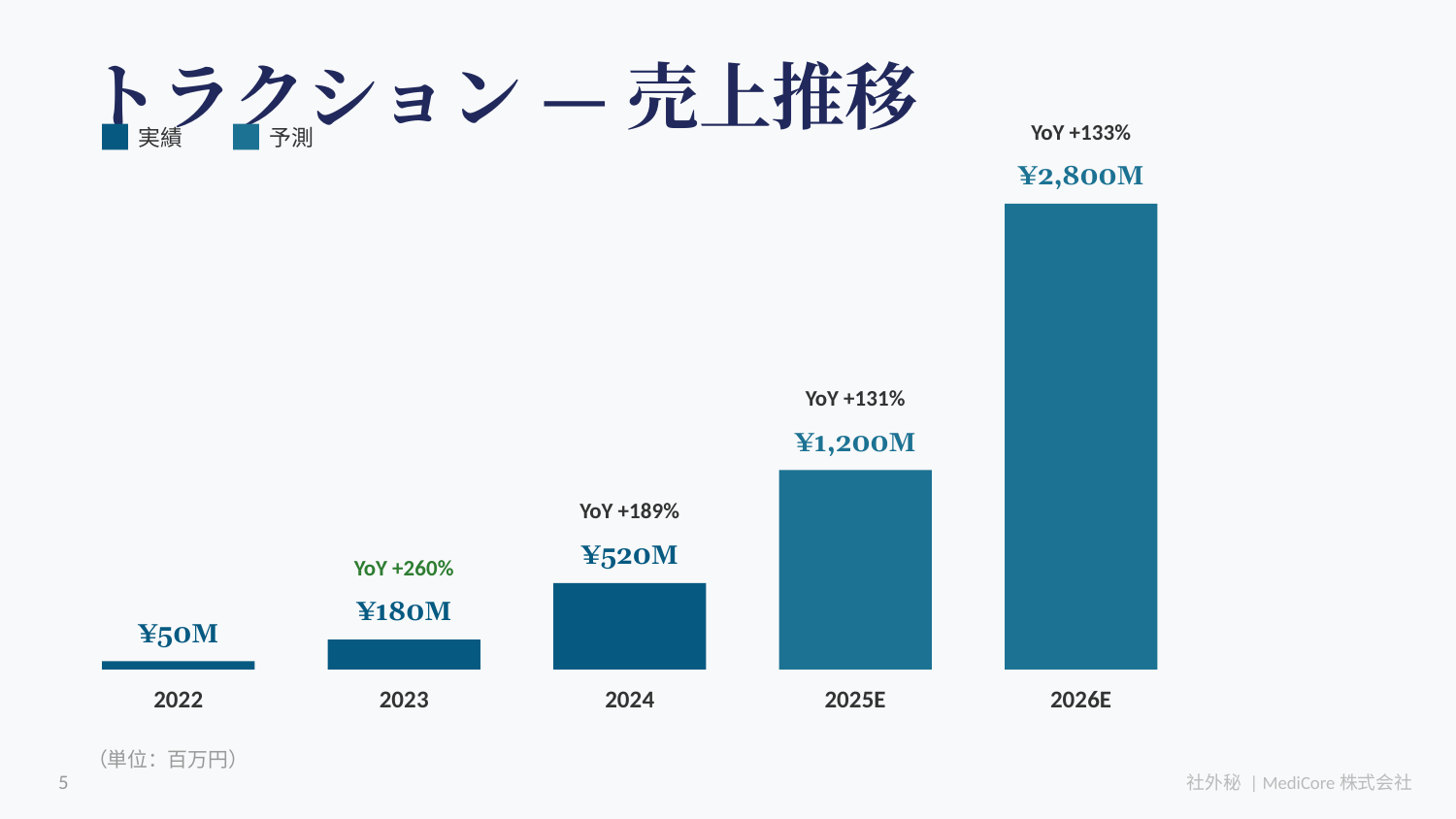

トラクション — 売上推移
YoY +133%
実績
予測

¥2,800M

YoY +131%
¥1,200M

YoY +189%
¥520M
YoY +260%

¥180M
¥50M

2022
2023
2024
2025E
2026E
（単位：百万円）
5
社外秘 | MediCore株式会社